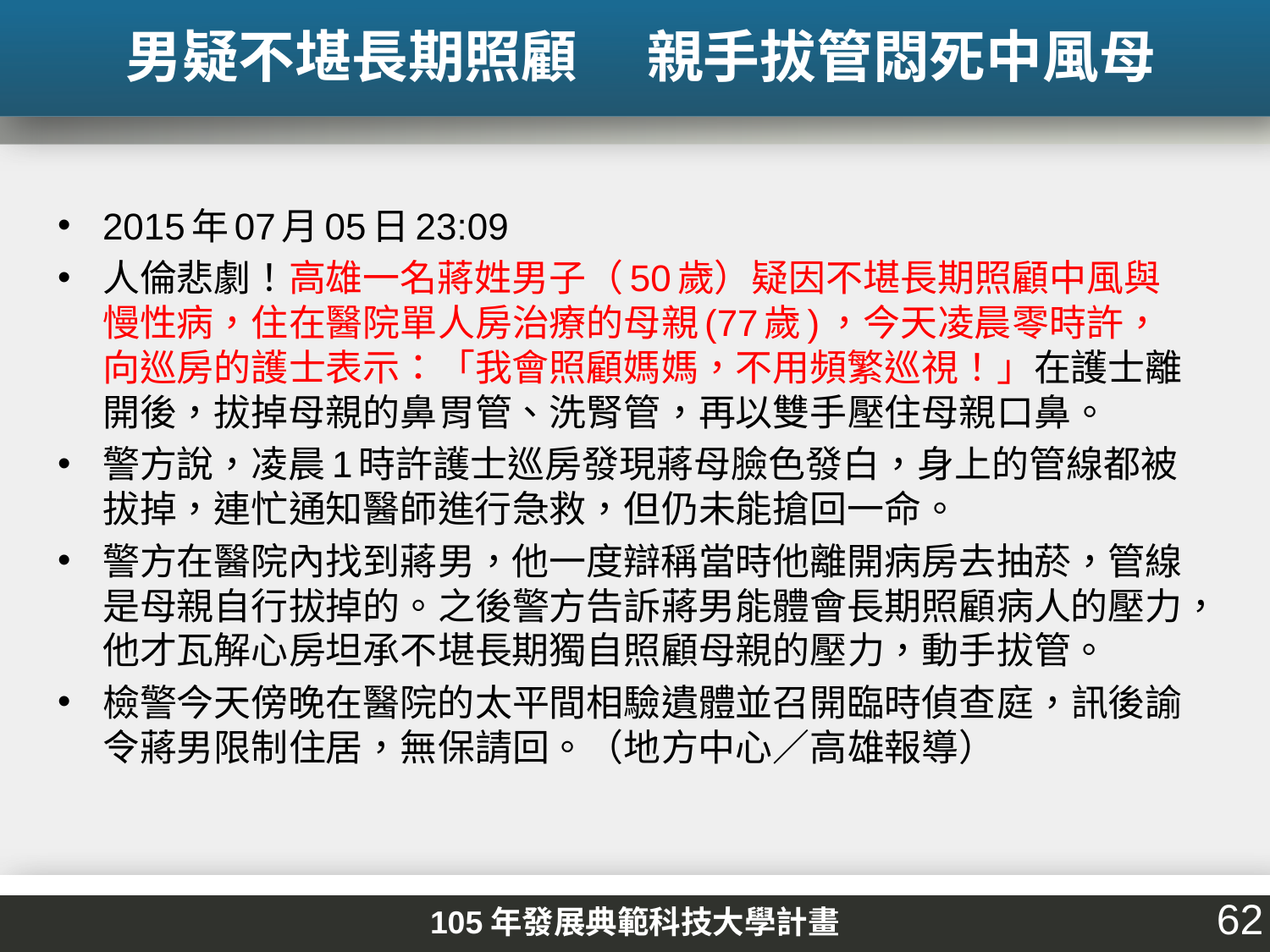

男疑不堪長期照顧 　親手拔管悶死中風母
2015年07月05日23:09
人倫悲劇！高雄一名蔣姓男子（50歲）疑因不堪長期照顧中風與慢性病，住在醫院單人房治療的母親(77歲)，今天凌晨零時許，向巡房的護士表示：「我會照顧媽媽，不用頻繁巡視！」在護士離開後，拔掉母親的鼻胃管、洗腎管，再以雙手壓住母親口鼻。
警方說，凌晨1時許護士巡房發現蔣母臉色發白，身上的管線都被拔掉，連忙通知醫師進行急救，但仍未能搶回一命。
警方在醫院內找到蔣男，他一度辯稱當時他離開病房去抽菸，管線是母親自行拔掉的。之後警方告訴蔣男能體會長期照顧病人的壓力，他才瓦解心房坦承不堪長期獨自照顧母親的壓力，動手拔管。
檢警今天傍晚在醫院的太平間相驗遺體並召開臨時偵查庭，訊後諭令蔣男限制住居，無保請回。（地方中心／高雄報導）